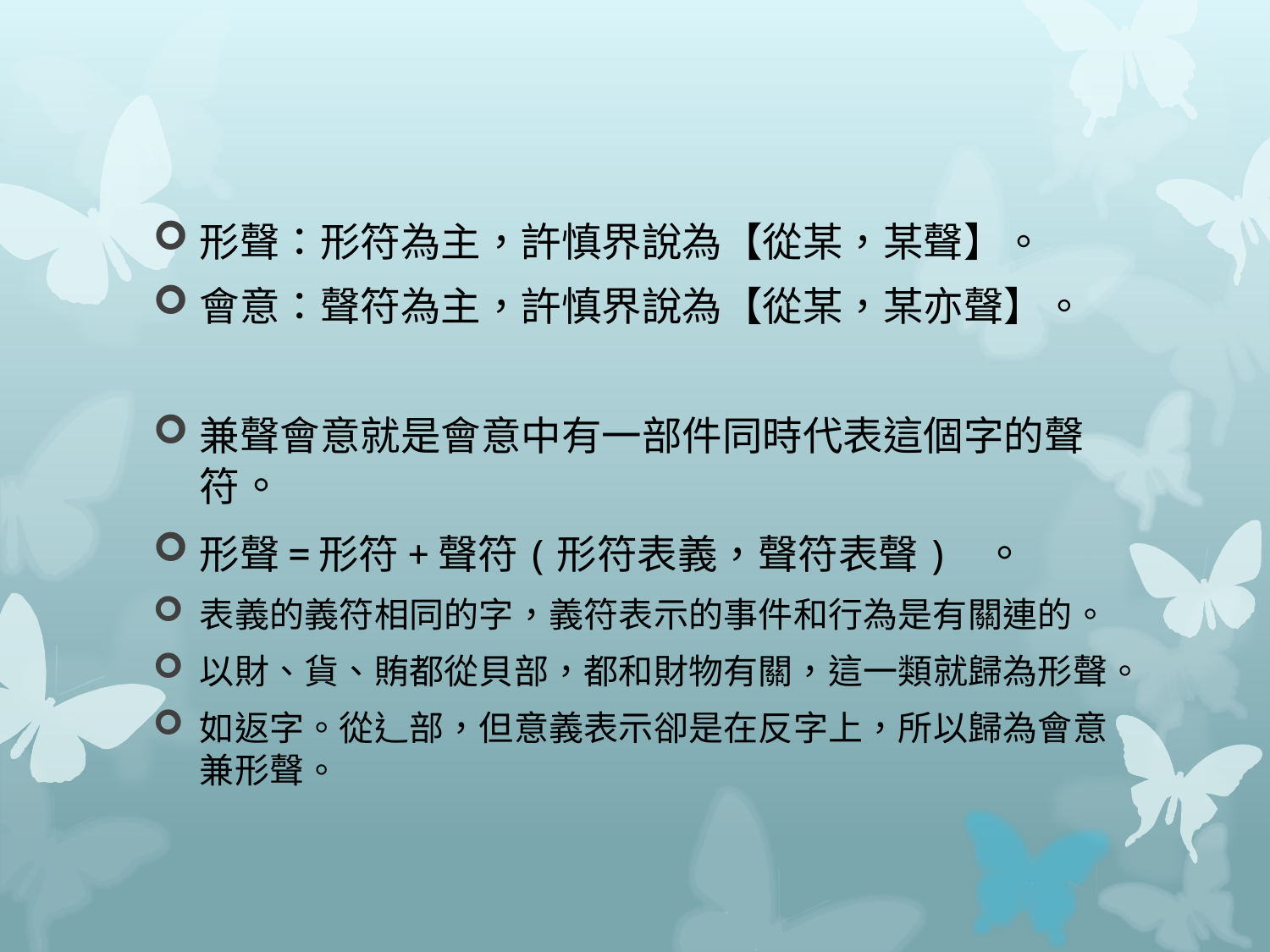

#

形聲：形符為主，許慎界說為【從某，某聲】。
會意：聲符為主，許慎界說為【從某，某亦聲】。

兼聲會意就是會意中有一部件同時代表這個字的聲符。
形聲=形符+聲符(形符表義，聲符表聲) 。
表義的義符相同的字，義符表示的事件和行為是有關連的。
以財、貨、賄都從貝部，都和財物有關，這一類就歸為形聲。
如返字。從辶部，但意義表示卻是在反字上，所以歸為會意兼形聲。